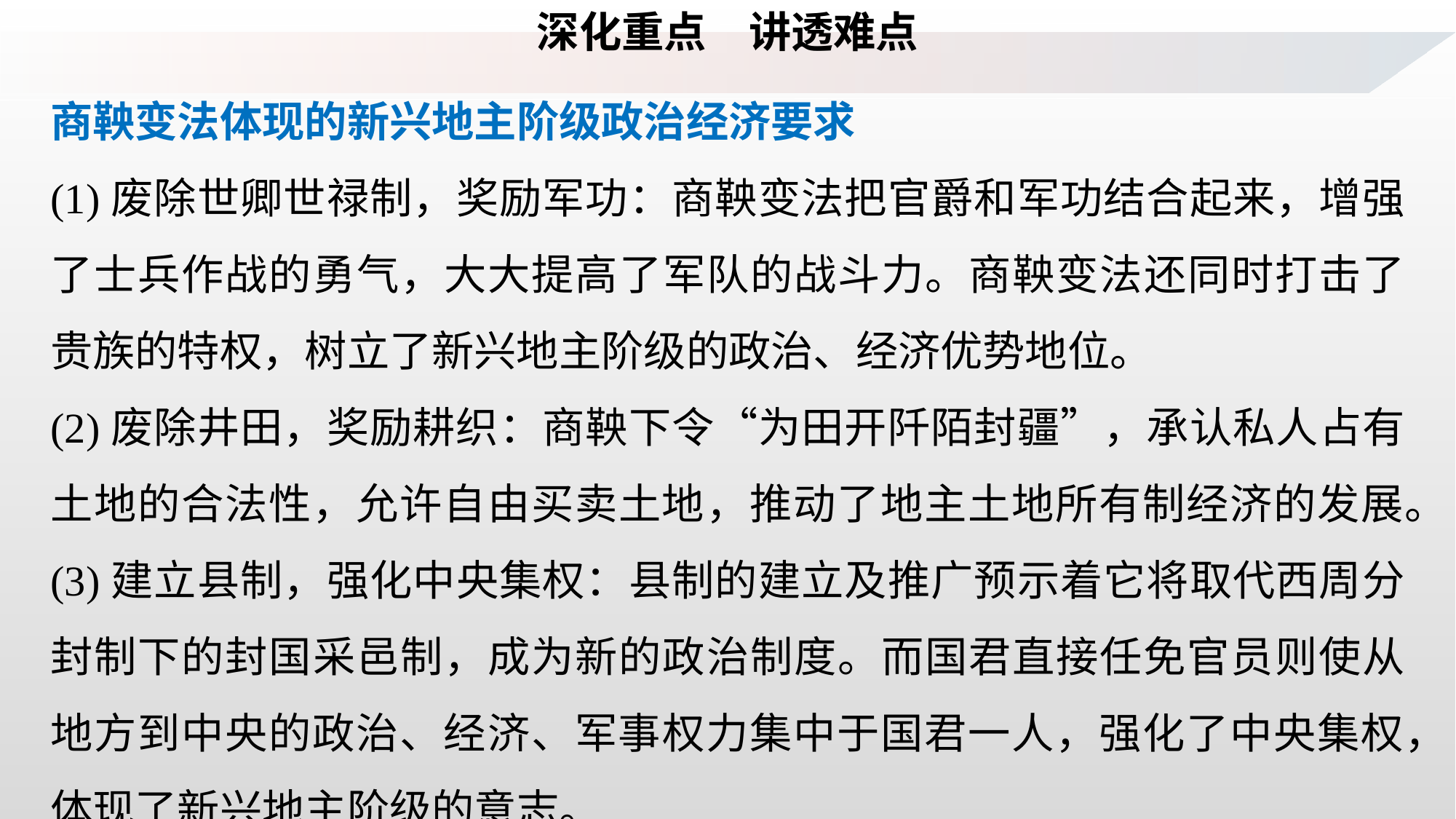

深化重点　讲透难点

商鞅变法体现的新兴地主阶级政治经济要求
(1)废除世卿世禄制，奖励军功：商鞅变法把官爵和军功结合起来，增强了士兵作战的勇气，大大提高了军队的战斗力。商鞅变法还同时打击了贵族的特权，树立了新兴地主阶级的政治、经济优势地位。
(2)废除井田，奖励耕织：商鞅下令“为田开阡陌封疆”，承认私人占有土地的合法性，允许自由买卖土地，推动了地主土地所有制经济的发展。
(3)建立县制，强化中央集权：县制的建立及推广预示着它将取代西周分封制下的封国采邑制，成为新的政治制度。而国君直接任免官员则使从地方到中央的政治、经济、军事权力集中于国君一人，强化了中央集权，体现了新兴地主阶级的意志。